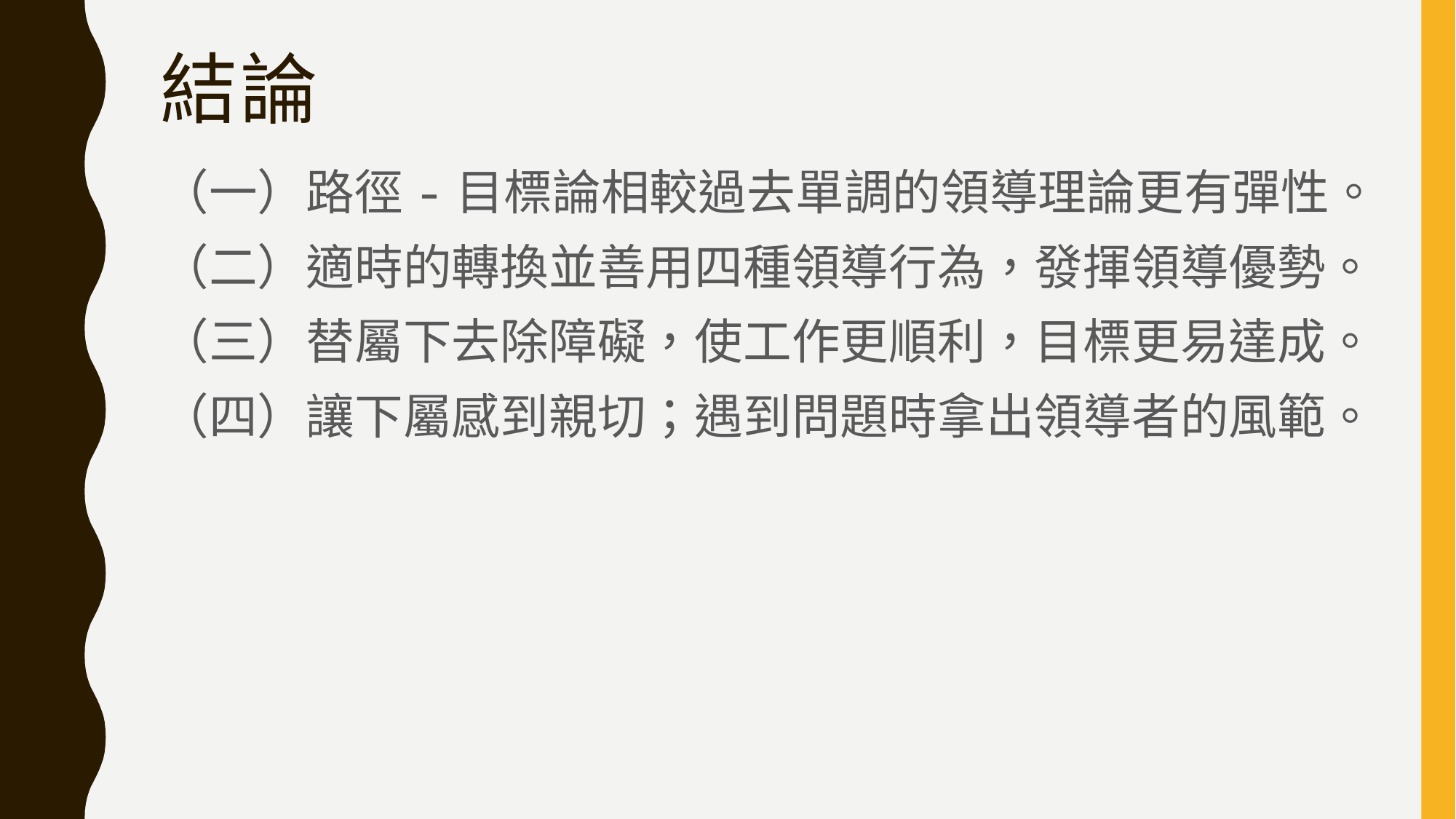

# 結論
（一）路徑-目標論相較過去單調的領導理論更有彈性。
（二）適時的轉換並善用四種領導行為，發揮領導優勢。
（三）替屬下去除障礙，使工作更順利，目標更易達成。
（四）讓下屬感到親切；遇到問題時拿出領導者的風範。